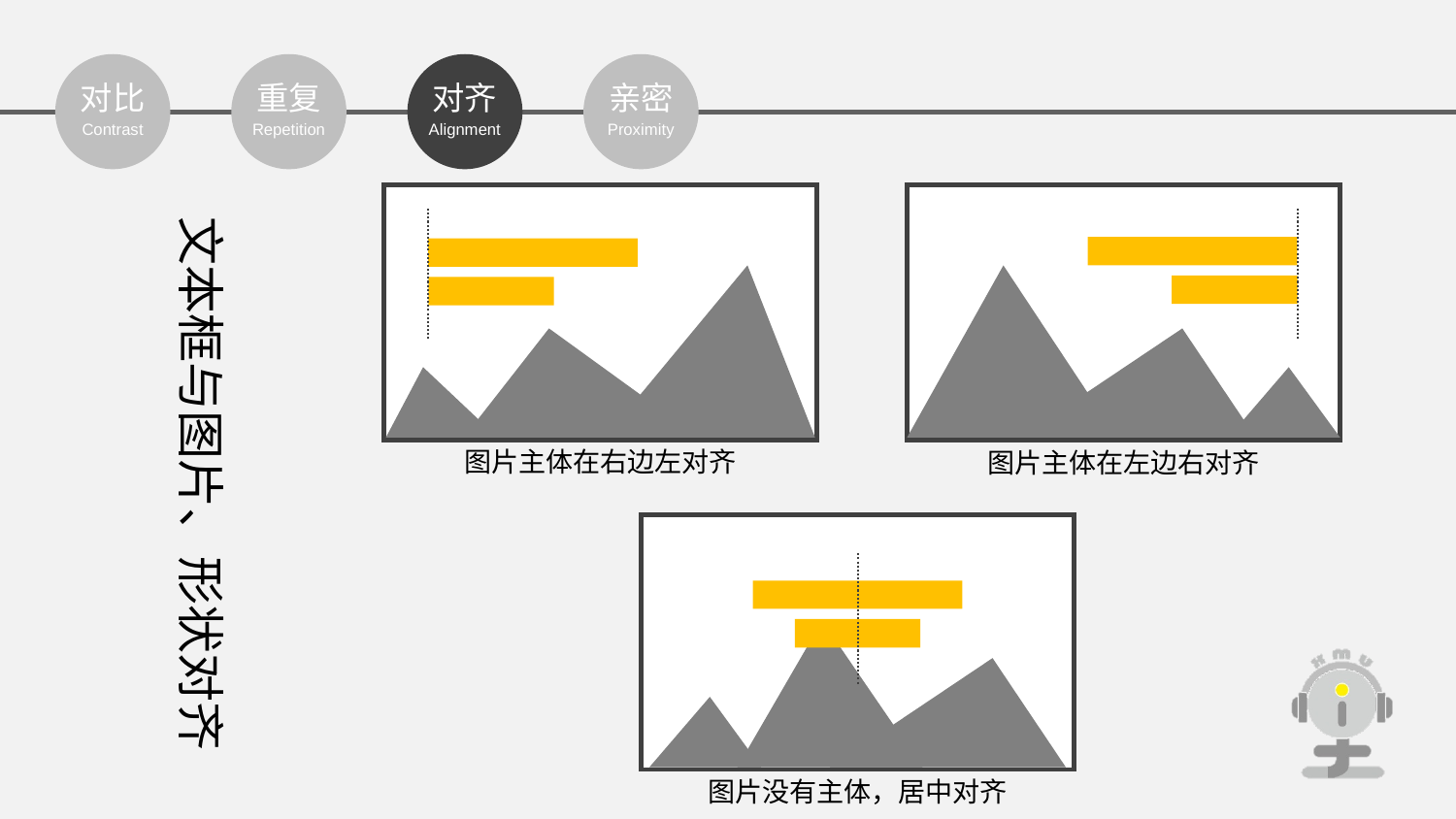

对比
Contrast

对齐
Alignment

亲密
Proximity
重复
Repetition

文本框与图片、形状对齐

图片主体在右边左对齐
图片主体在左边右对齐

图片没有主体，居中对齐